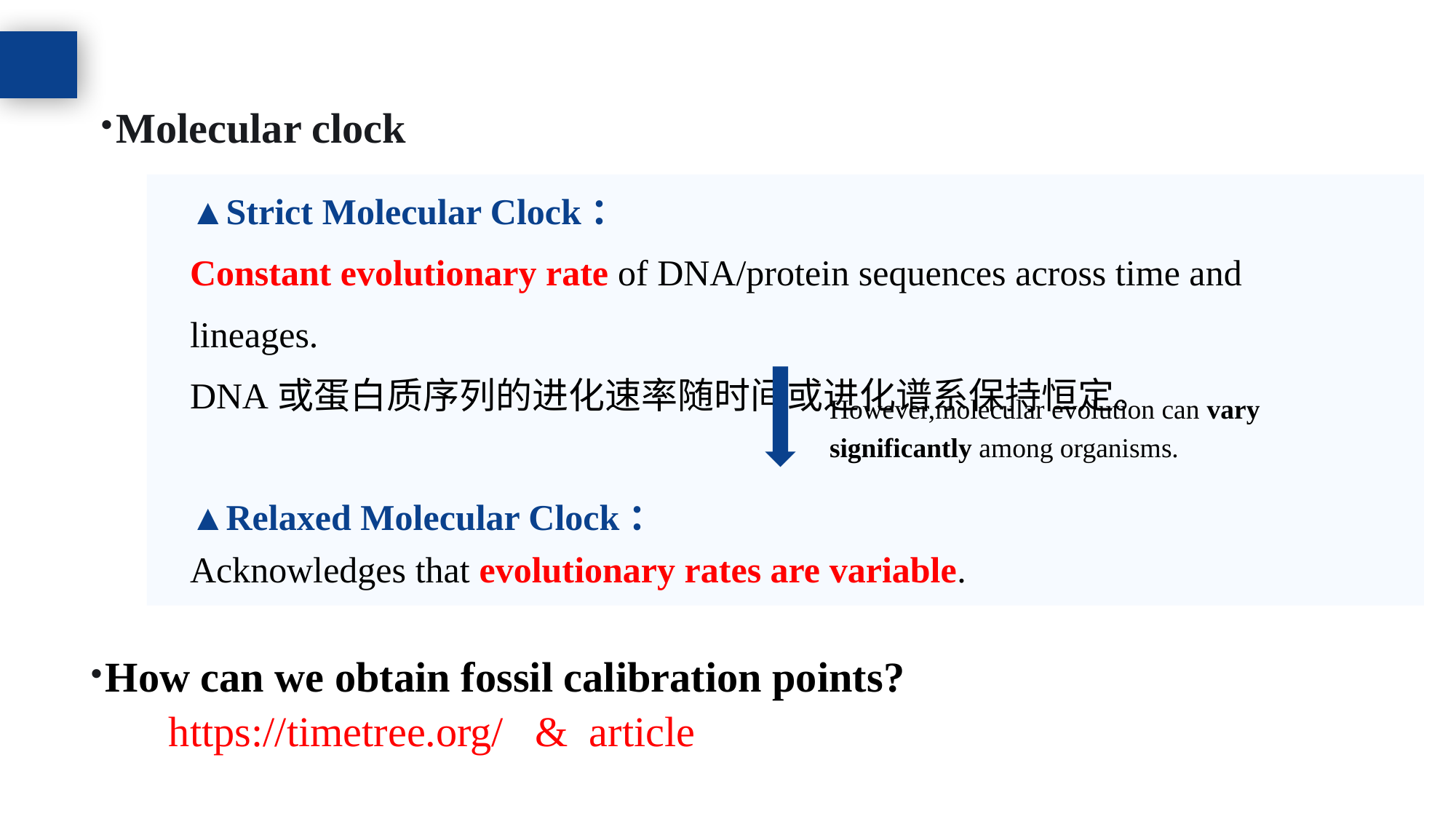

·Molecular clock

However,molecular evolution can vary significantly among organisms.
▲Relaxed Molecular Clock：
Acknowledges that evolutionary rates are variable.
▲Strict Molecular Clock：
Constant evolutionary rate of DNA/protein sequences across time and lineages.
DNA或蛋白质序列的进化速率随时间或进化谱系保持恒定。

·How can we obtain fossil calibration points?
https://timetree.org/   &  article